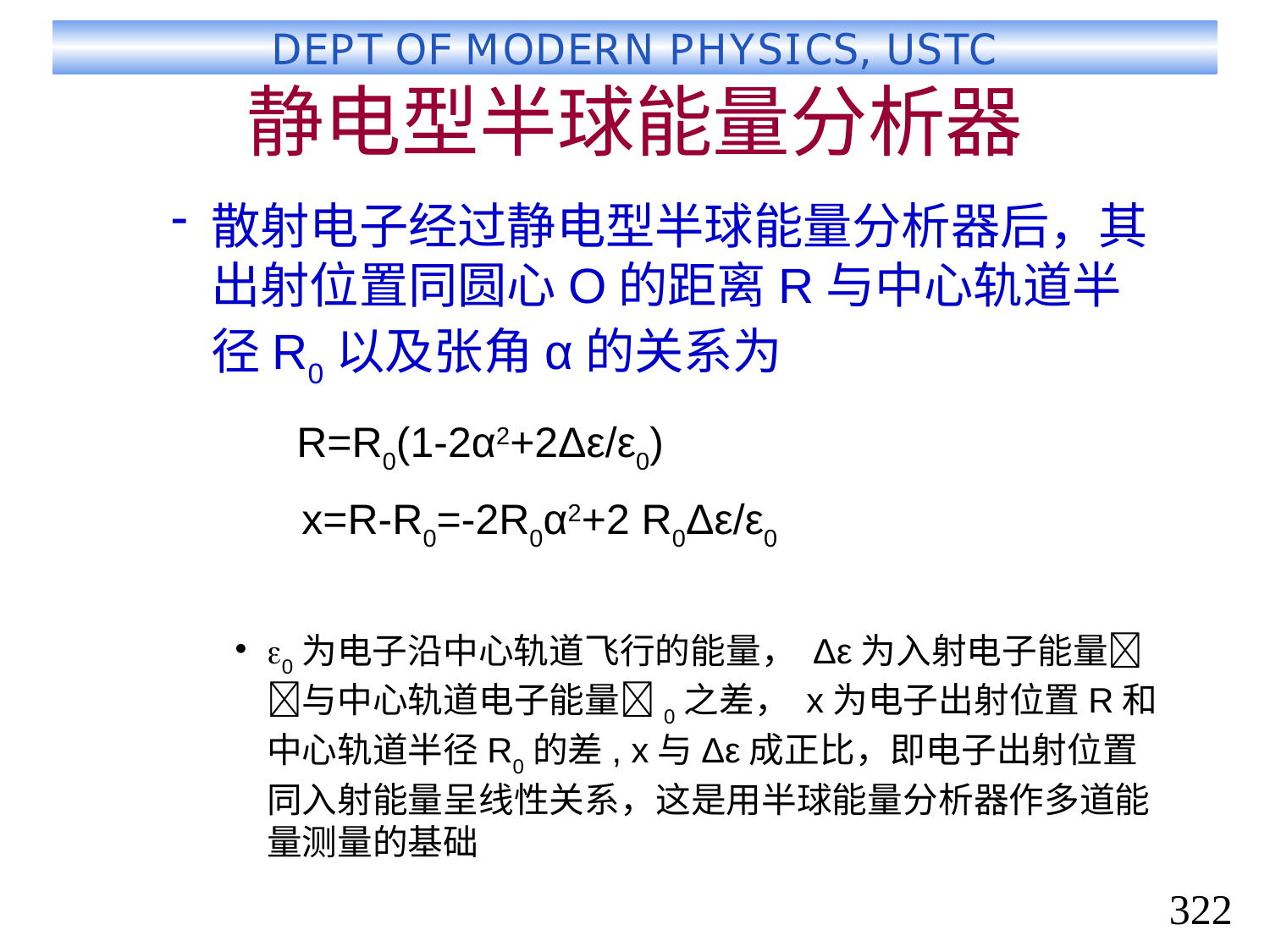

# 静电型半球能量分析器
散射电子经过静电型半球能量分析器后，其出射位置同圆心O的距离R与中心轨道半径R0以及张角α的关系为
        R=R0(1-2α2+2Δε/ε0)
           x=R-R0=-2R0α2+2 R0Δε/ε0

ε0为电子沿中心轨道飞行的能量， Δε为入射电子能量ε′与中心轨道电子能量ε0之差， x为电子出射位置R和中心轨道半径R0的差, x与Δε成正比，即电子出射位置同入射能量呈线性关系，这是用半球能量分析器作多道能量测量的基础